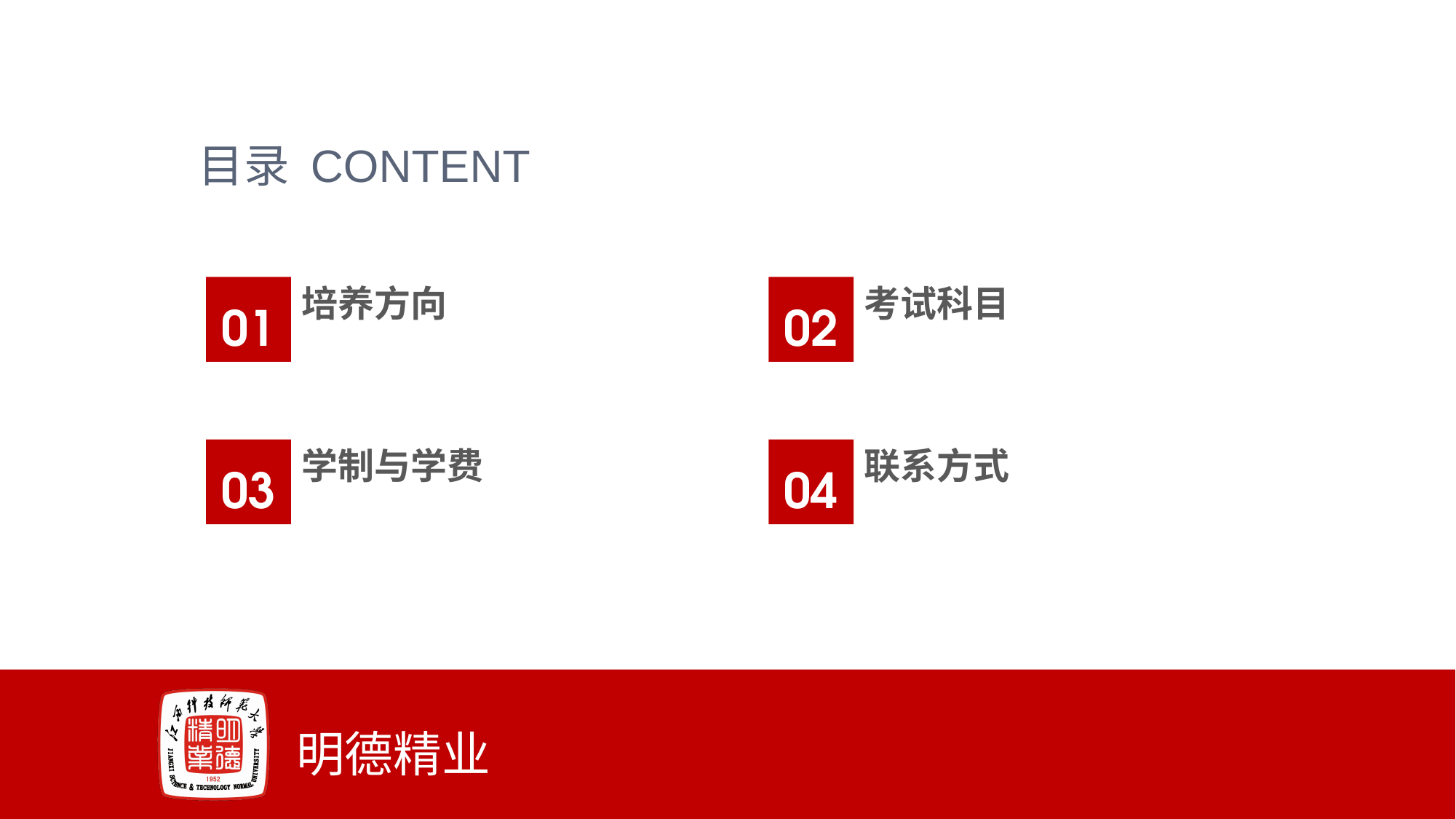

目录 CONTENT
01

培养方向
02

考试科目
03

学制与学费
04

联系方式